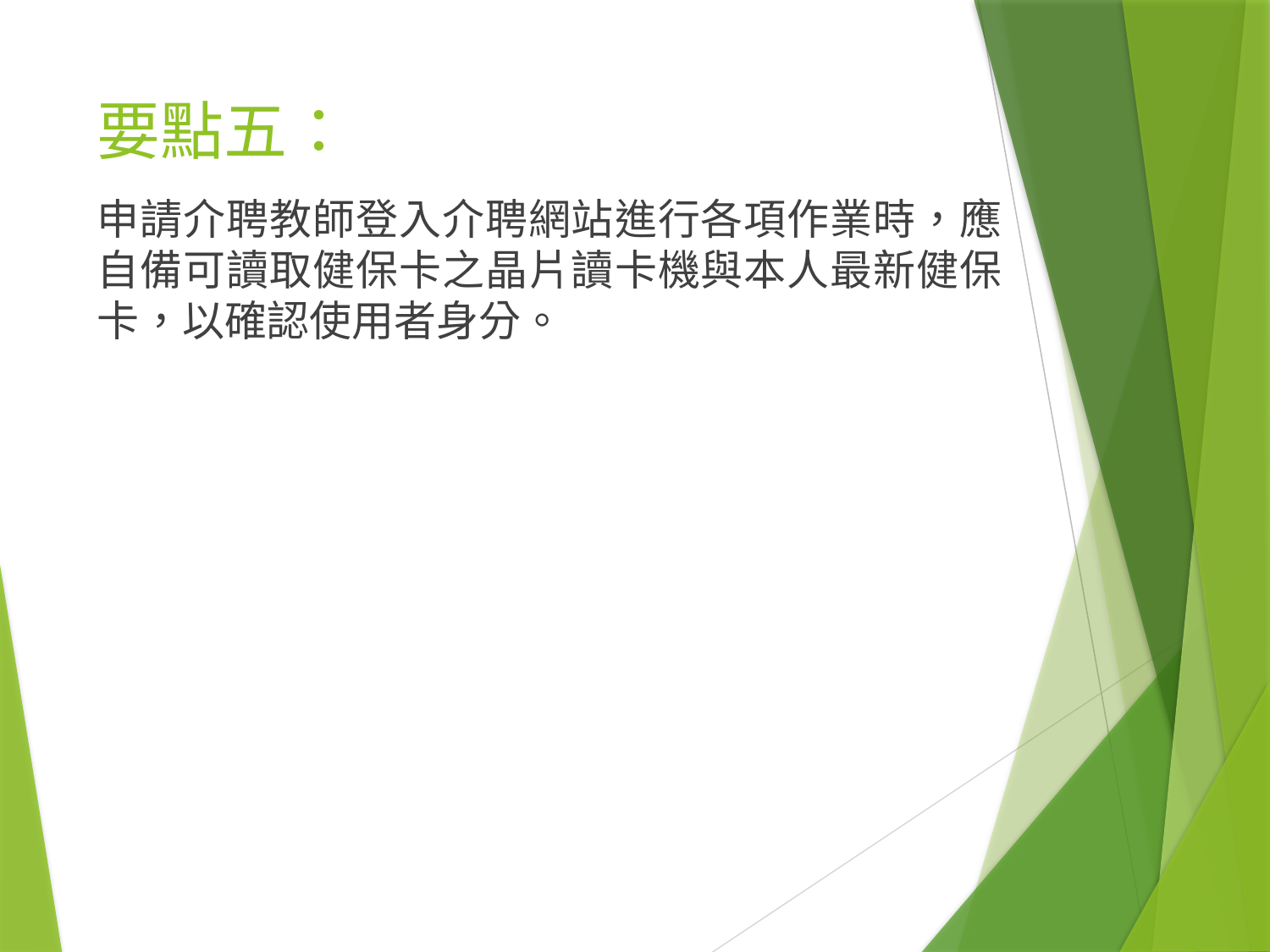

# 要點五：
申請介聘教師登入介聘網站進行各項作業時，應自備可讀取健保卡之晶片讀卡機與本人最新健保卡，以確認使用者身分。